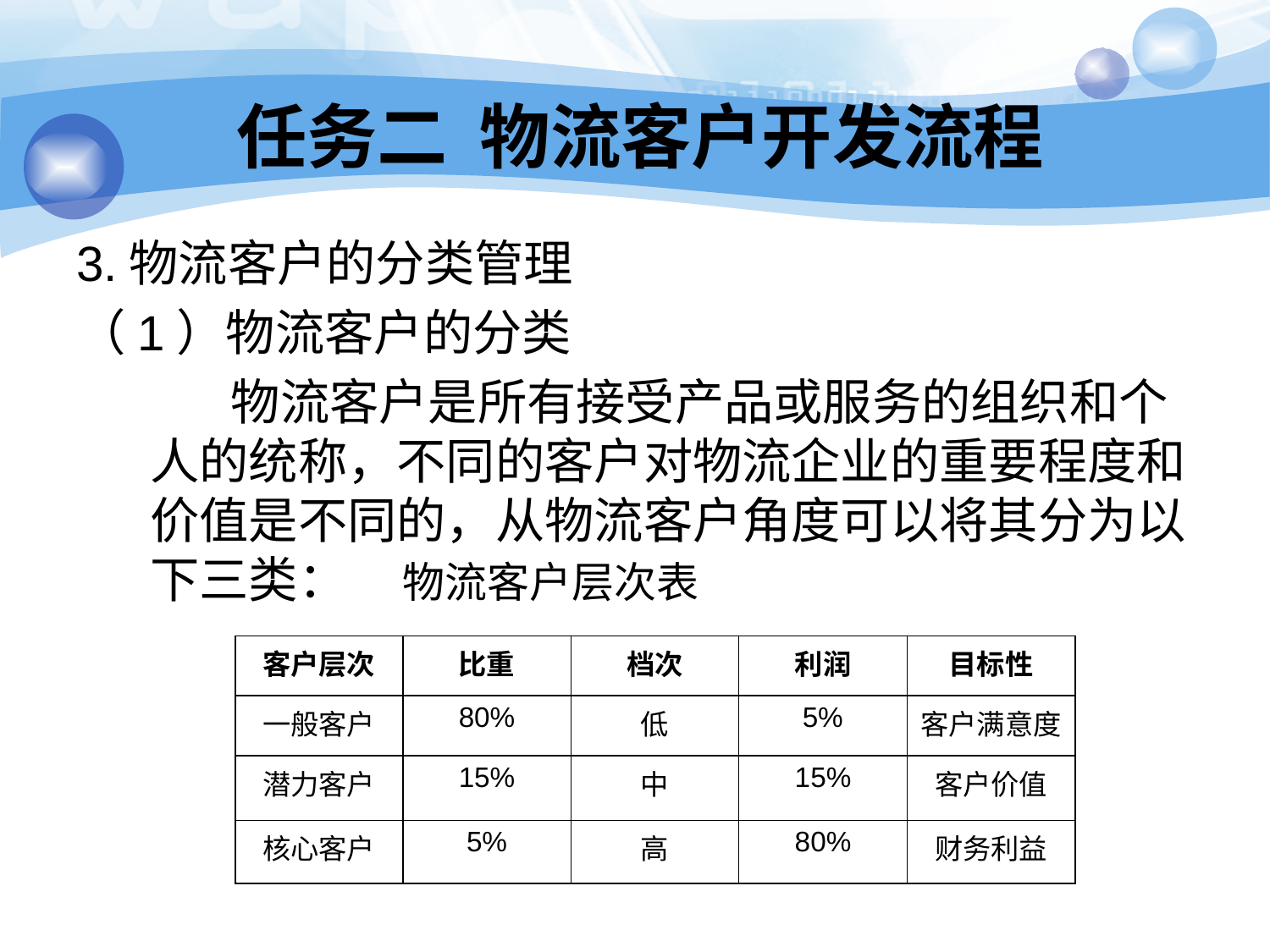

# 任务二  物流客户开发流程
3.物流客户的分类管理
（1）物流客户的分类
             物流客户是所有接受产品或服务的组织和个人的统称，不同的客户对物流企业的重要程度和价值是不同的，从物流客户角度可以将其分为以下三类：     物流客户层次表

| 客户层次 | 比重 | 档次 | 利润 | 目标性 |
| --- | --- | --- | --- | --- |
| 一般客户 | 80% | 低 | 5% | 客户满意度 |
| 潜力客户 | 15% | 中 | 15% | 客户价值 |
| 核心客户 | 5% | 高 | 80% | 财务利益 |